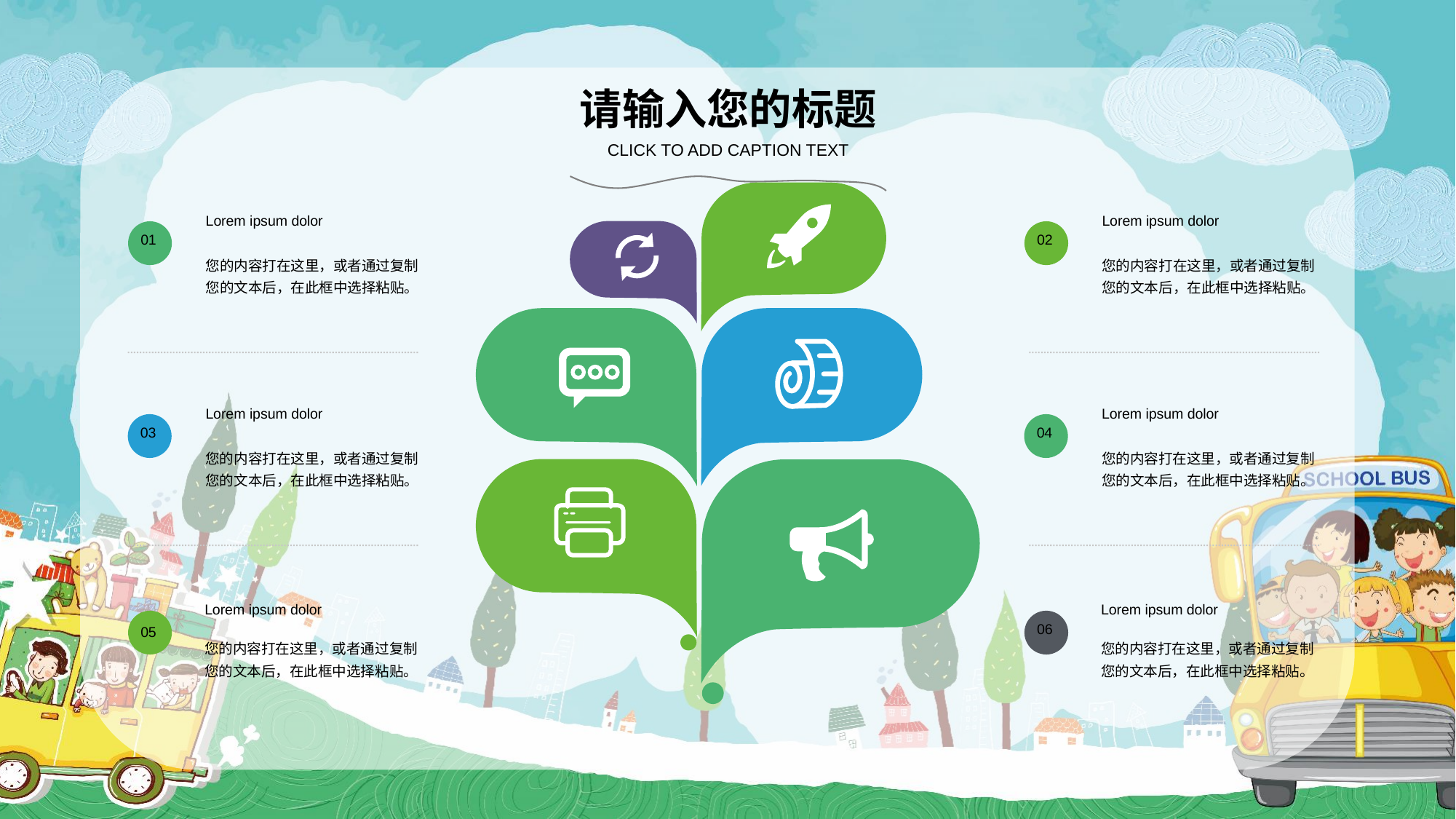

请输入您的标题
CLICK TO ADD CAPTION TEXT

Lorem ipsum dolor
您的内容打在这里，或者通过复制您的文本后，在此框中选择粘贴。

01
Lorem ipsum dolor
您的内容打在这里，或者通过复制您的文本后，在此框中选择粘贴。

02

Lorem ipsum dolor
您的内容打在这里，或者通过复制您的文本后，在此框中选择粘贴。

03
Lorem ipsum dolor
您的内容打在这里，或者通过复制您的文本后，在此框中选择粘贴。

04

Lorem ipsum dolor

05
您的内容打在这里，或者通过复制您的文本后，在此框中选择粘贴。
Lorem ipsum dolor

06
您的内容打在这里，或者通过复制您的文本后，在此框中选择粘贴。